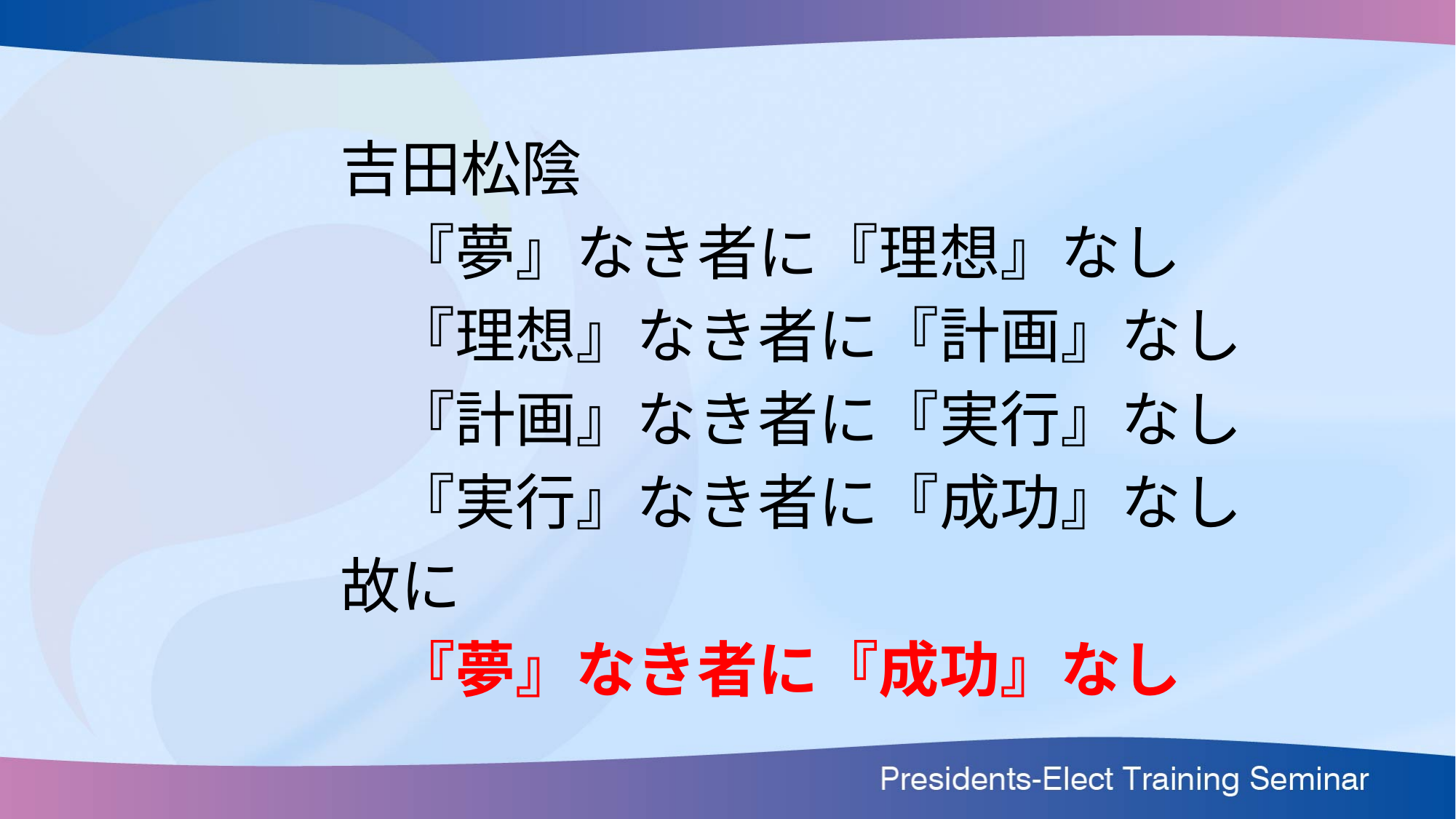

吉田松陰
『夢』なき者に『理想』なし
『理想』なき者に『計画』なし
『計画』なき者に『実行』なし
『実行』なき者に『成功』なし
故に
『夢』なき者に『成功』なし